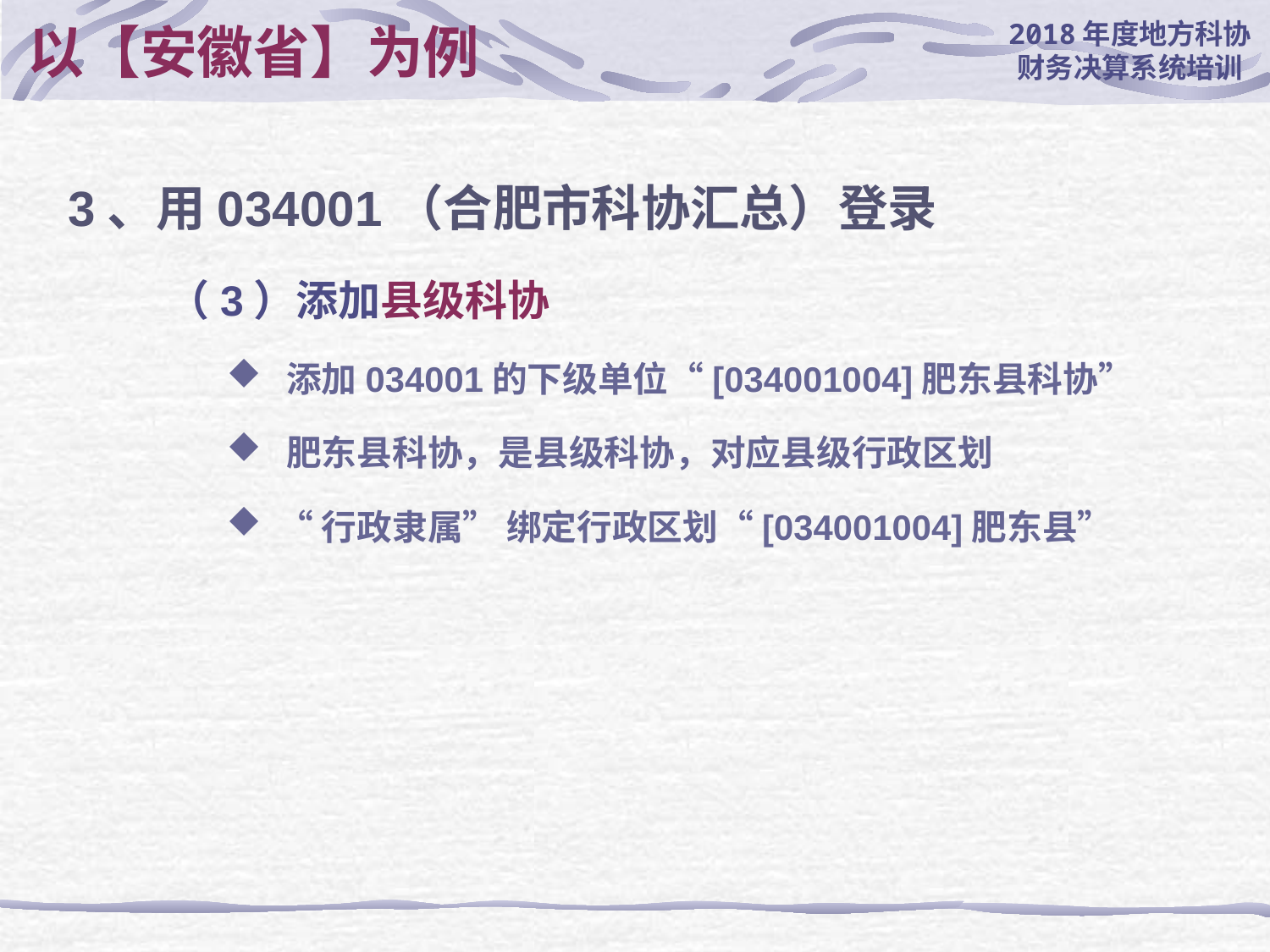

# 以【安徽省】为例
3、用034001（合肥市科协汇总）登录
（3）添加县级科协
  添加034001的下级单位“[034001004]肥东县科协”
  肥东县科协，是县级科协，对应县级行政区划
  “行政隶属” 绑定行政区划“[034001004]肥东县”